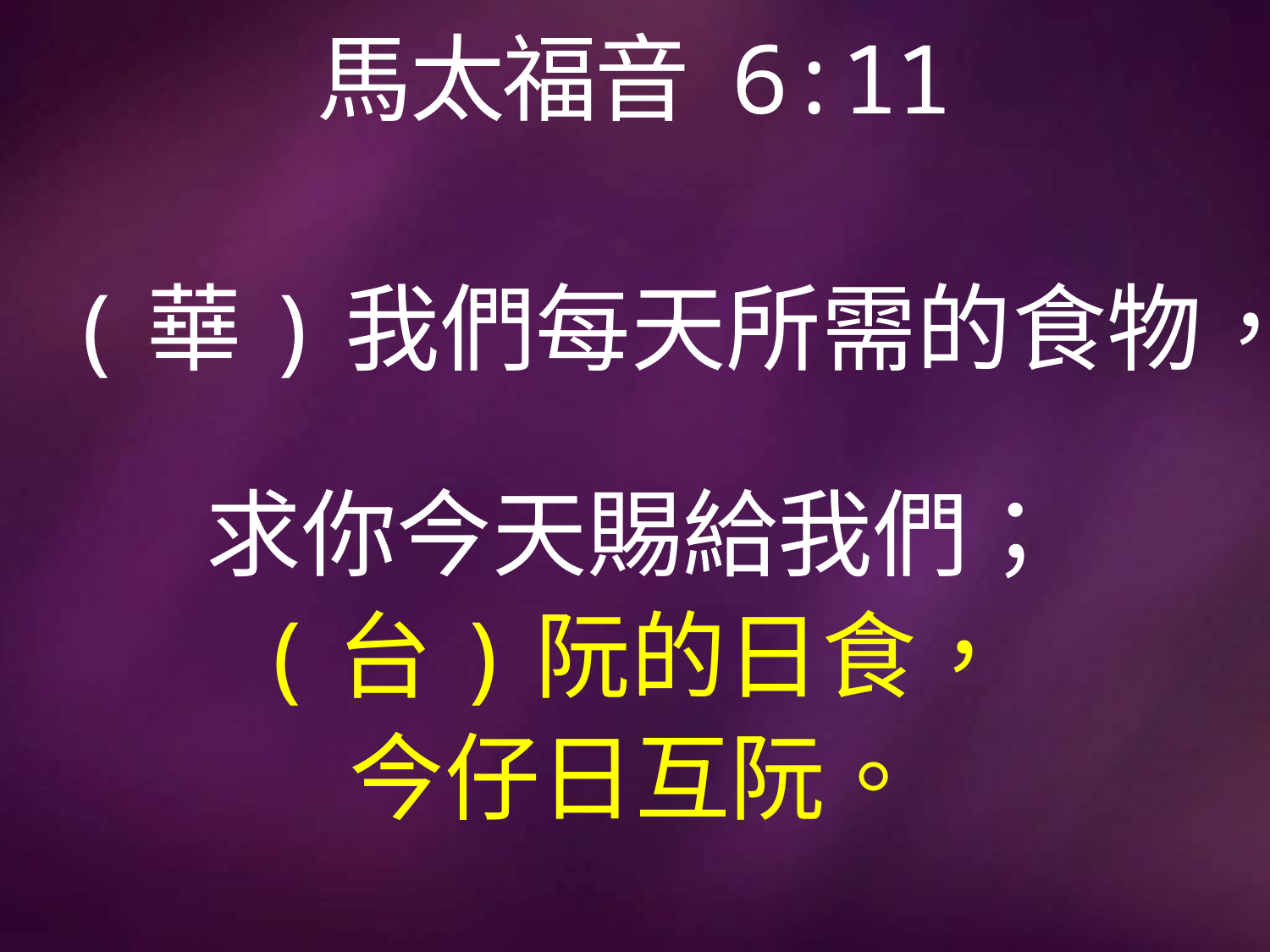

# 馬太福音 6:11
(華)我們每天所需的食物，
求你今天賜給我們；
(台)阮的日食，
今仔日互阮。